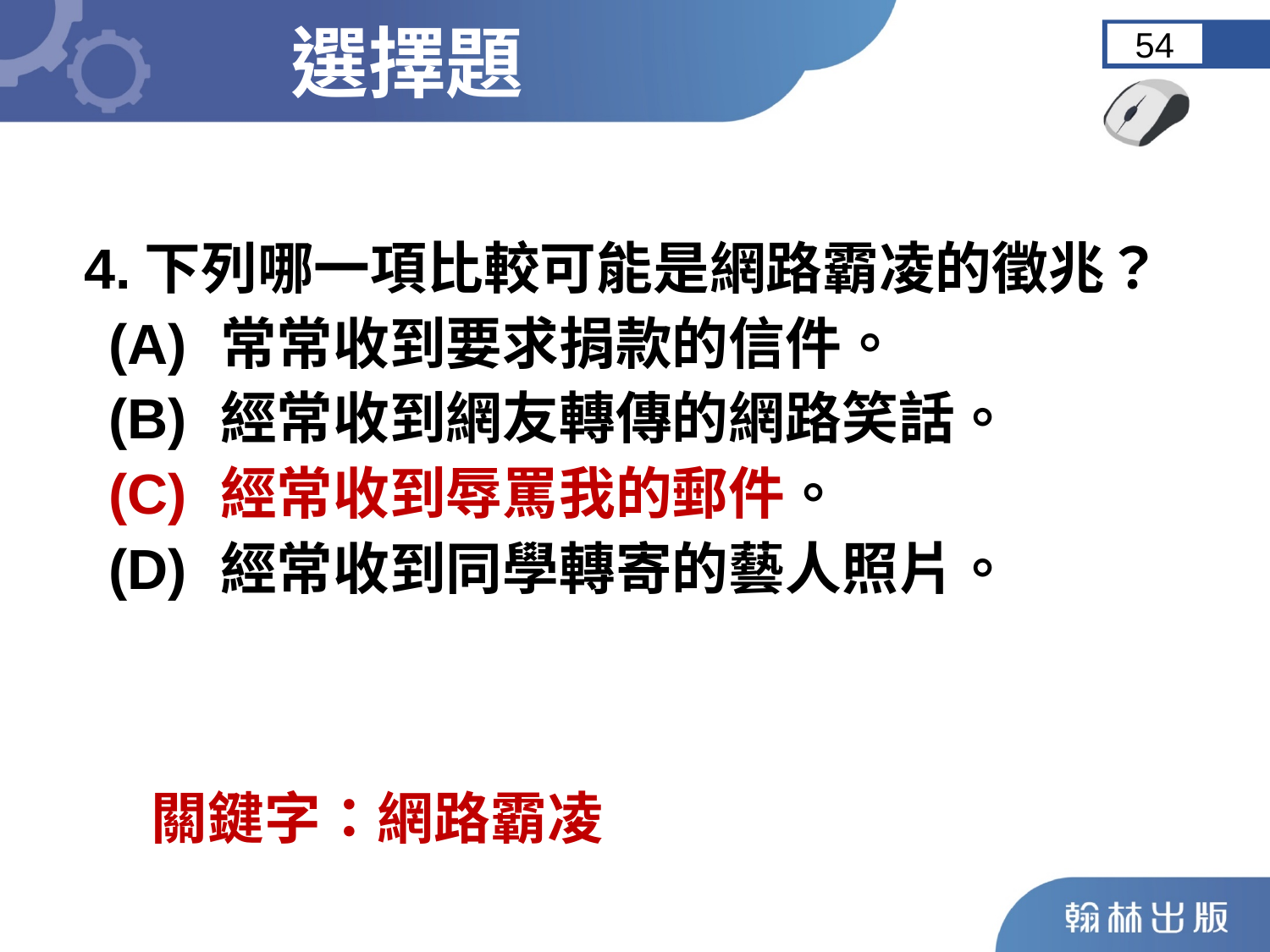

選擇題

54
 4.下列哪一項比較可能是網路霸凌的徵兆？
	 (A)	常常收到要求捐款的信件。
	 (B)	經常收到網友轉傳的網路笑話。
	 (C)	經常收到辱罵我的郵件。
	 (D)	經常收到同學轉寄的藝人照片。

關鍵字：網路霸凌